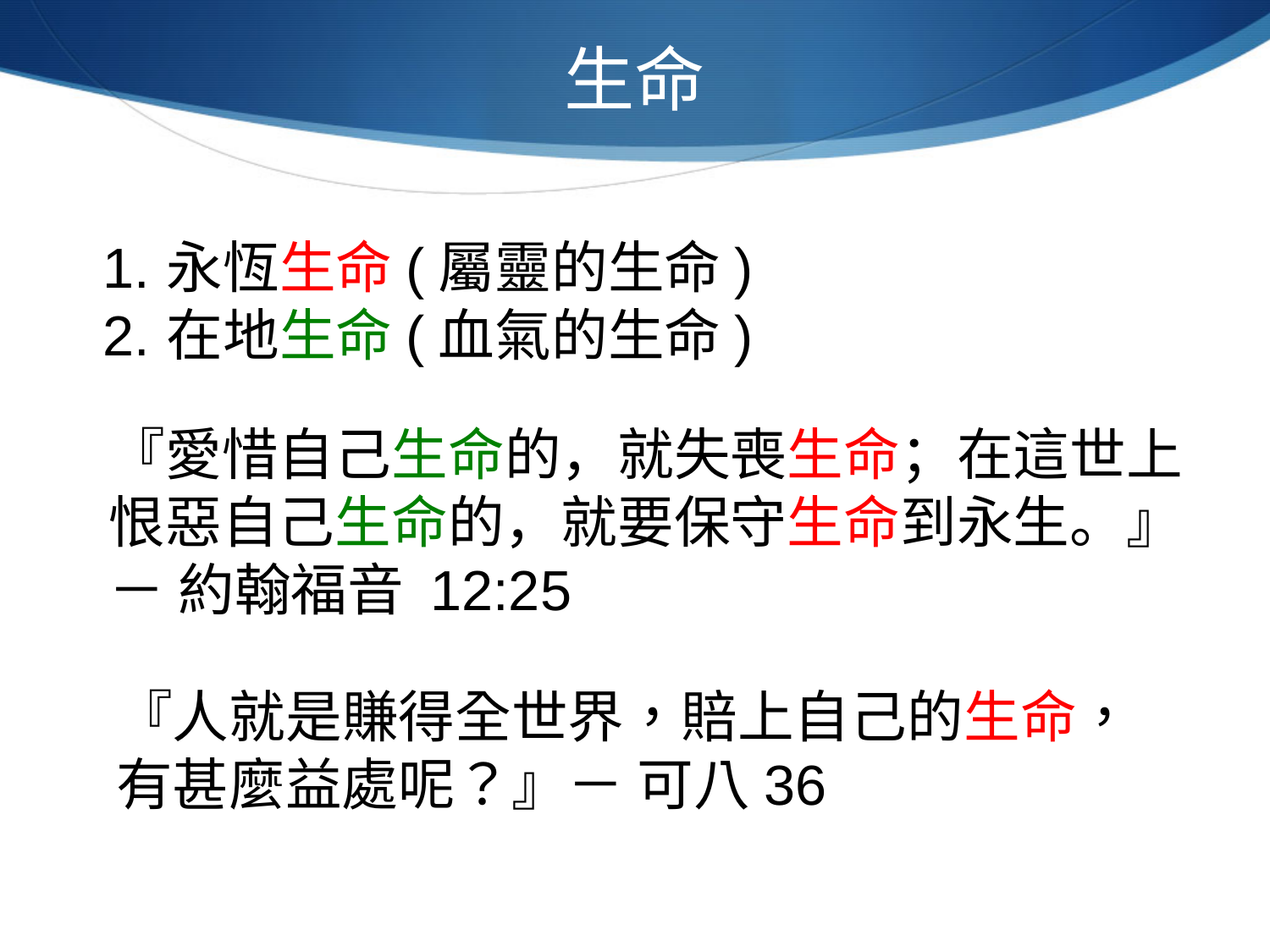

生命
永恆生命(屬靈的生命)
在地生命(血氣的生命)
『愛惜自己生命的，就失喪生命；在這世上恨惡自己生命的，就要保守生命到永生。』－ 約翰福音 12:25
『人就是賺得全世界，賠上自己的生命，有甚麼益處呢？』－ 可八36